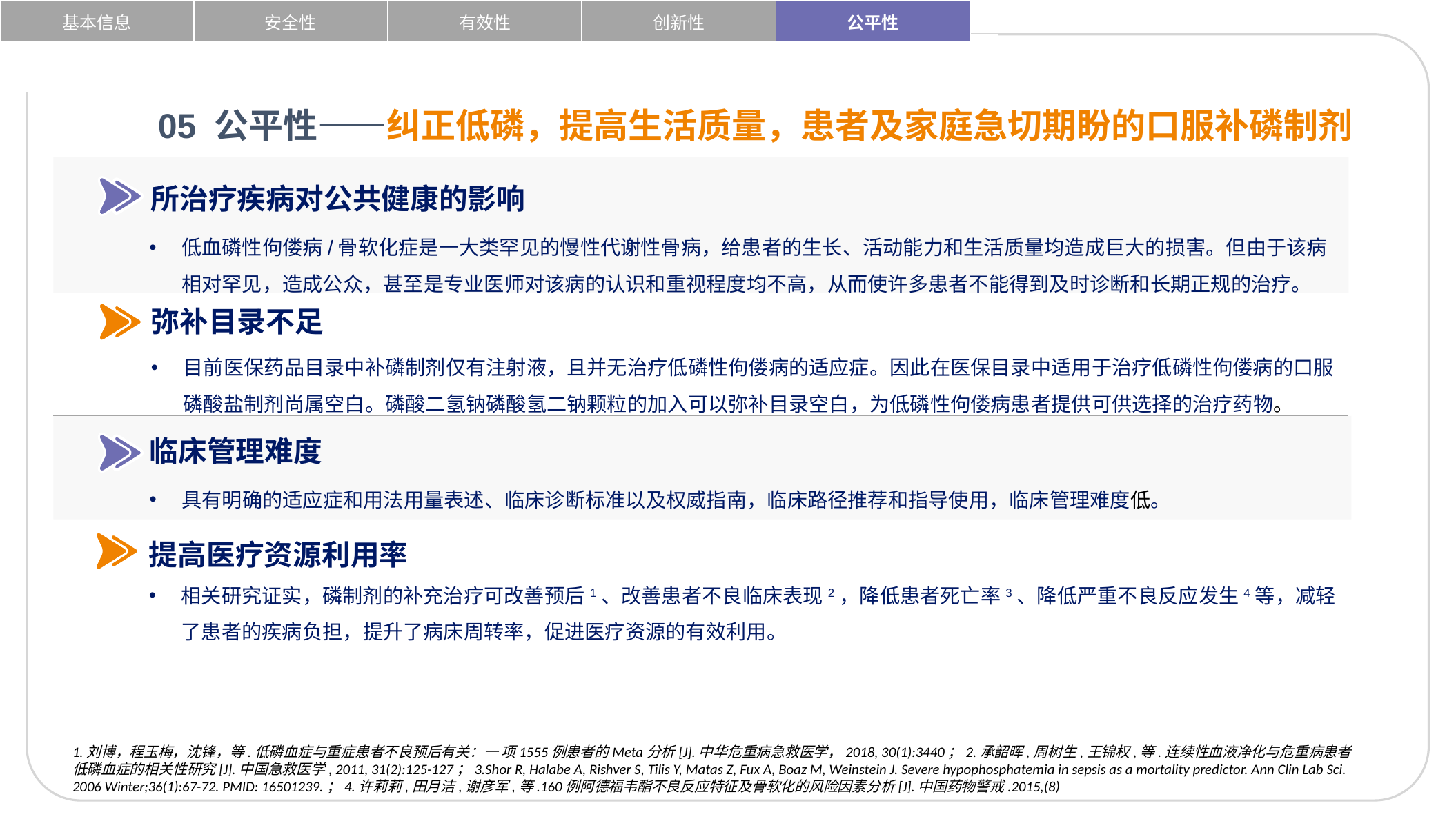

| 基本信息 | 安全性 | 有效性 | 创新性 | 公平性 |
| --- | --- | --- | --- | --- |

05 公平性——纠正低磷，提高生活质量，患者及家庭急切期盼的口服补磷制剂

所治疗疾病对公共健康的影响
低血磷性佝偻病/骨软化症是一大类罕见的慢性代谢性骨病，给患者的生长、活动能力和生活质量均造成巨大的损害。但由于该病相对罕见，造成公众，甚至是专业医师对该病的认识和重视程度均不高，从而使许多患者不能得到及时诊断和长期正规的治疗。

弥补目录不足
目前医保药品目录中补磷制剂仅有注射液，且并无治疗低磷性佝偻病的适应症。因此在医保目录中适用于治疗低磷性佝偻病的口服磷酸盐制剂尚属空白。磷酸二氢钠磷酸氢二钠颗粒的加入可以弥补目录空白，为低磷性佝偻病患者提供可供选择的治疗药物。

临床管理难度
具有明确的适应症和用法用量表述、临床诊断标准以及权威指南，临床路径推荐和指导使用，临床管理难度低。

提高医疗资源利用率
相关研究证实，磷制剂的补充治疗可改善预后1、改善患者不良临床表现2，降低患者死亡率3、降低严重不良反应发生4等，减轻了患者的疾病负担，提升了病床周转率，促进医疗资源的有效利用。

1.刘博，程玉梅，沈锋，等.低磷血症与重症患者不良预后有关：一 项1555例患者的Meta分析[J].中华危重病急救医学，2018, 30(1):3440；2.承韶晖,周树生,王锦权,等.连续性血液净化与危重病患者低磷血症的相关性研究[J].中国急救医学, 2011, 31(2):125-127；3.Shor R, Halabe A, Rishver S, Tilis Y, Matas Z, Fux A, Boaz M, Weinstein J. Severe hypophosphatemia in sepsis as a mortality predictor. Ann Clin Lab Sci. 2006 Winter;36(1):67-72. PMID: 16501239.；4.许莉莉,田月洁,谢彦军,等.160例阿德福韦酯不良反应特征及骨软化的风险因素分析[J].中国药物警戒.2015,(8)